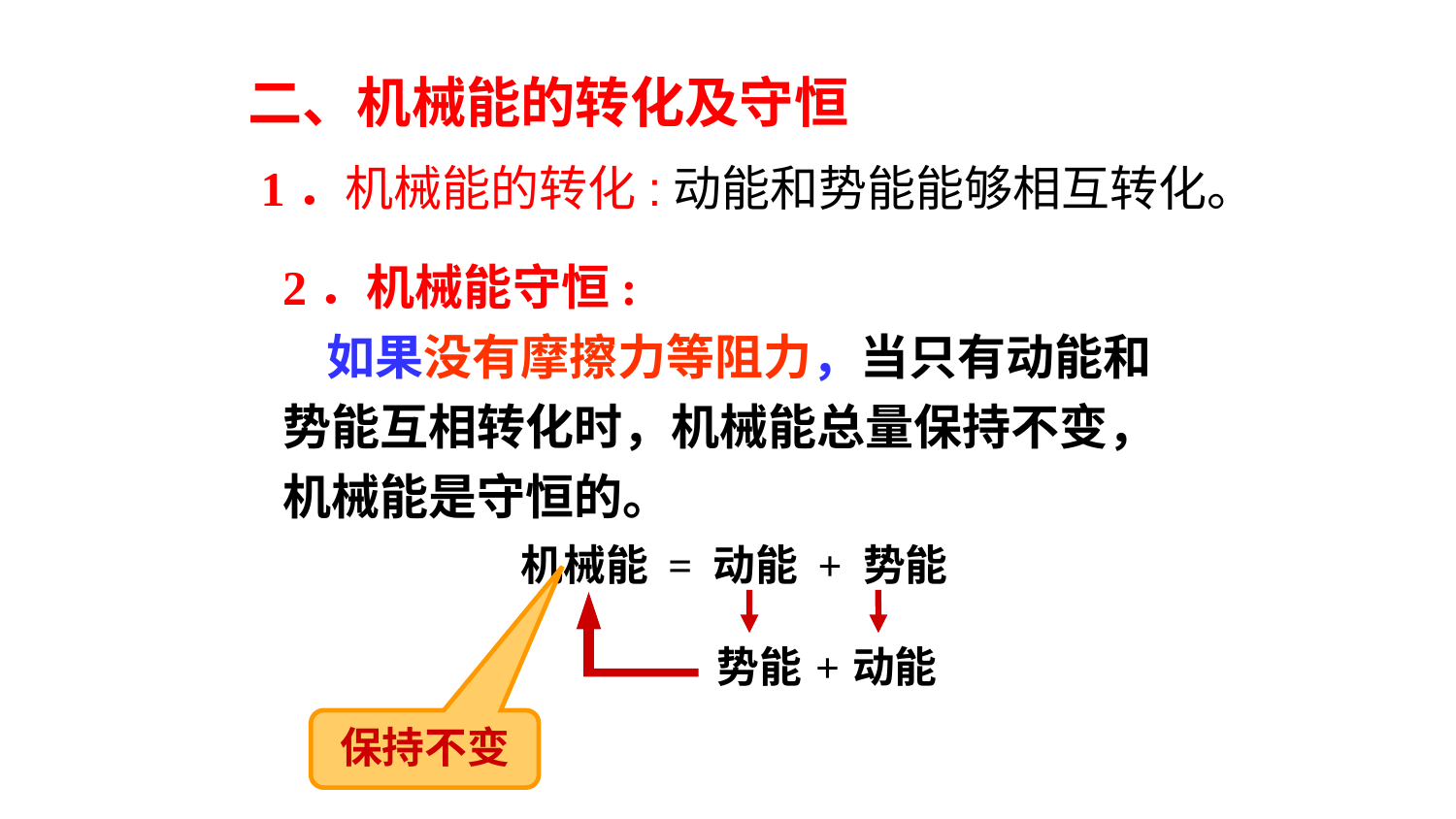

二、机械能的转化及守恒
1．机械能的转化:动能和势能能够相互转化。
2．机械能守恒:
   如果没有摩擦力等阻力，当只有动能和势能互相转化时，机械能总量保持不变，机械能是守恒的。
机械能 = 动能 + 势能

势能

 动能

+
保持不变